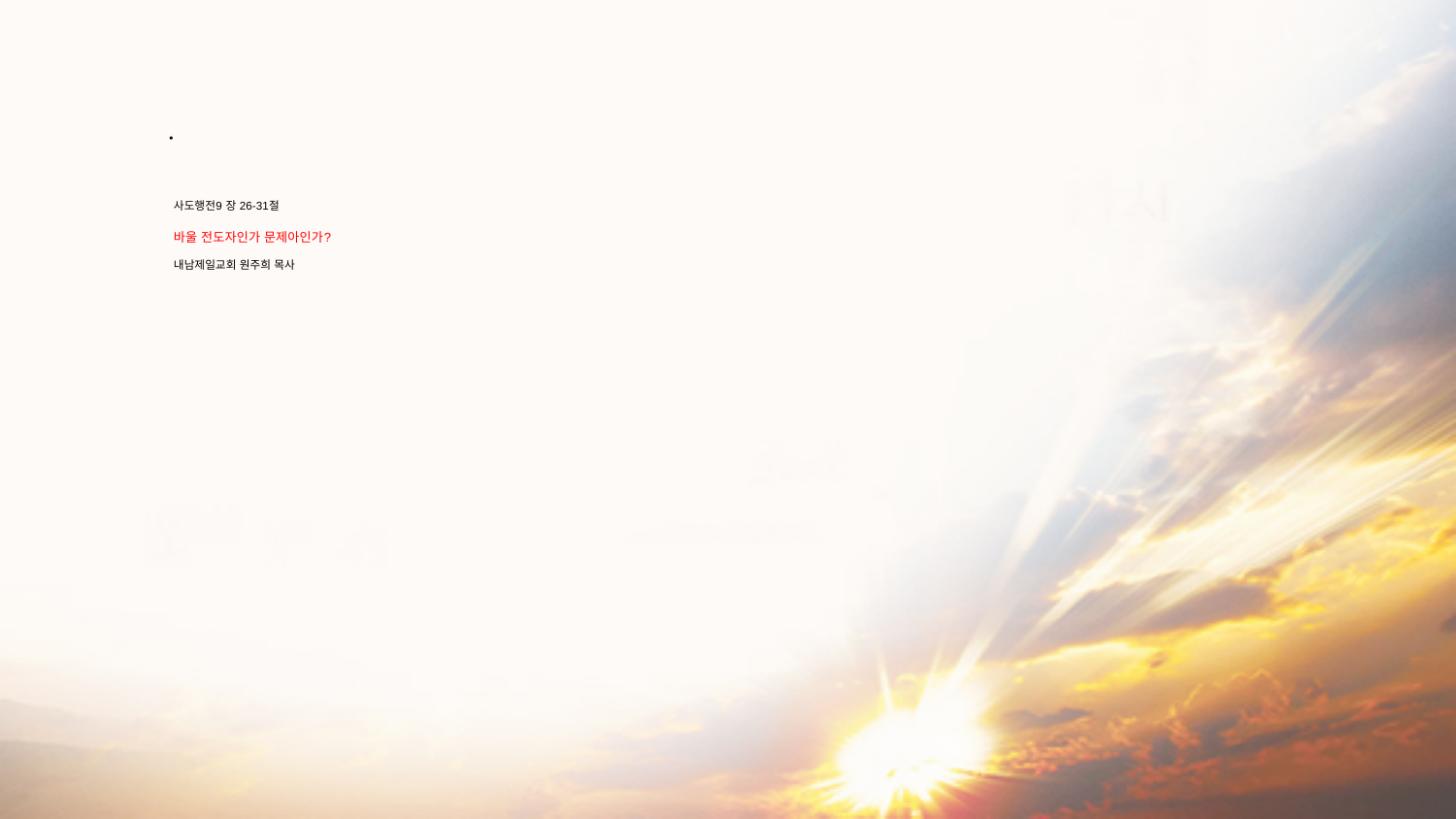

# 사도행전9 장 26-31절 바울 전도자인가 문제아인가? 내남제일교회 원주희 목사